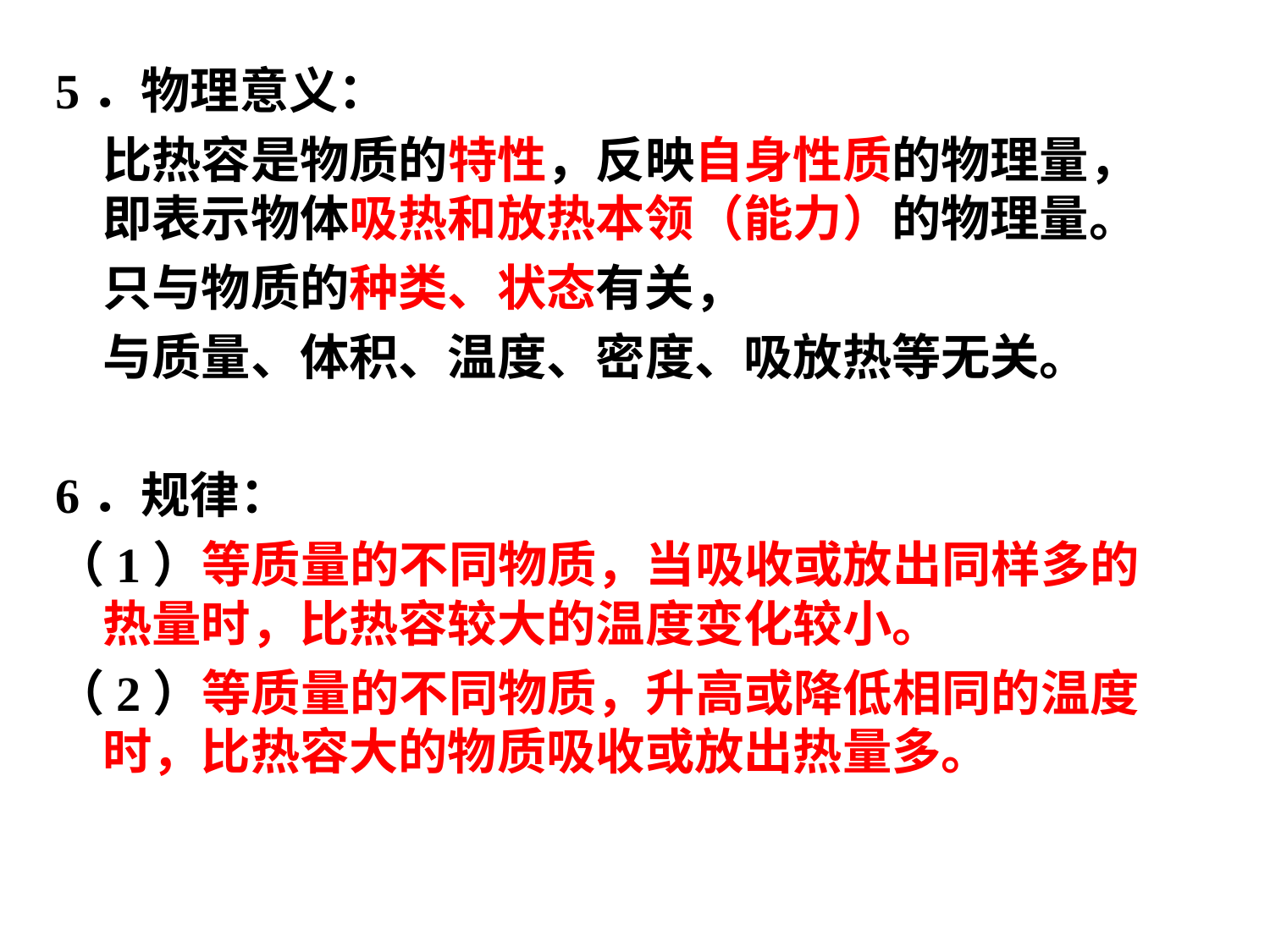

5．物理意义：
比热容是物质的特性，反映自身性质的物理量，即表示物体吸热和放热本领（能力）的物理量。
只与物质的种类、状态有关，
与质量、体积、温度、密度、吸放热等无关。

6．规律：
（1）等质量的不同物质，当吸收或放出同样多的热量时，比热容较大的温度变化较小。
（2）等质量的不同物质，升高或降低相同的温度时，比热容大的物质吸收或放出热量多。